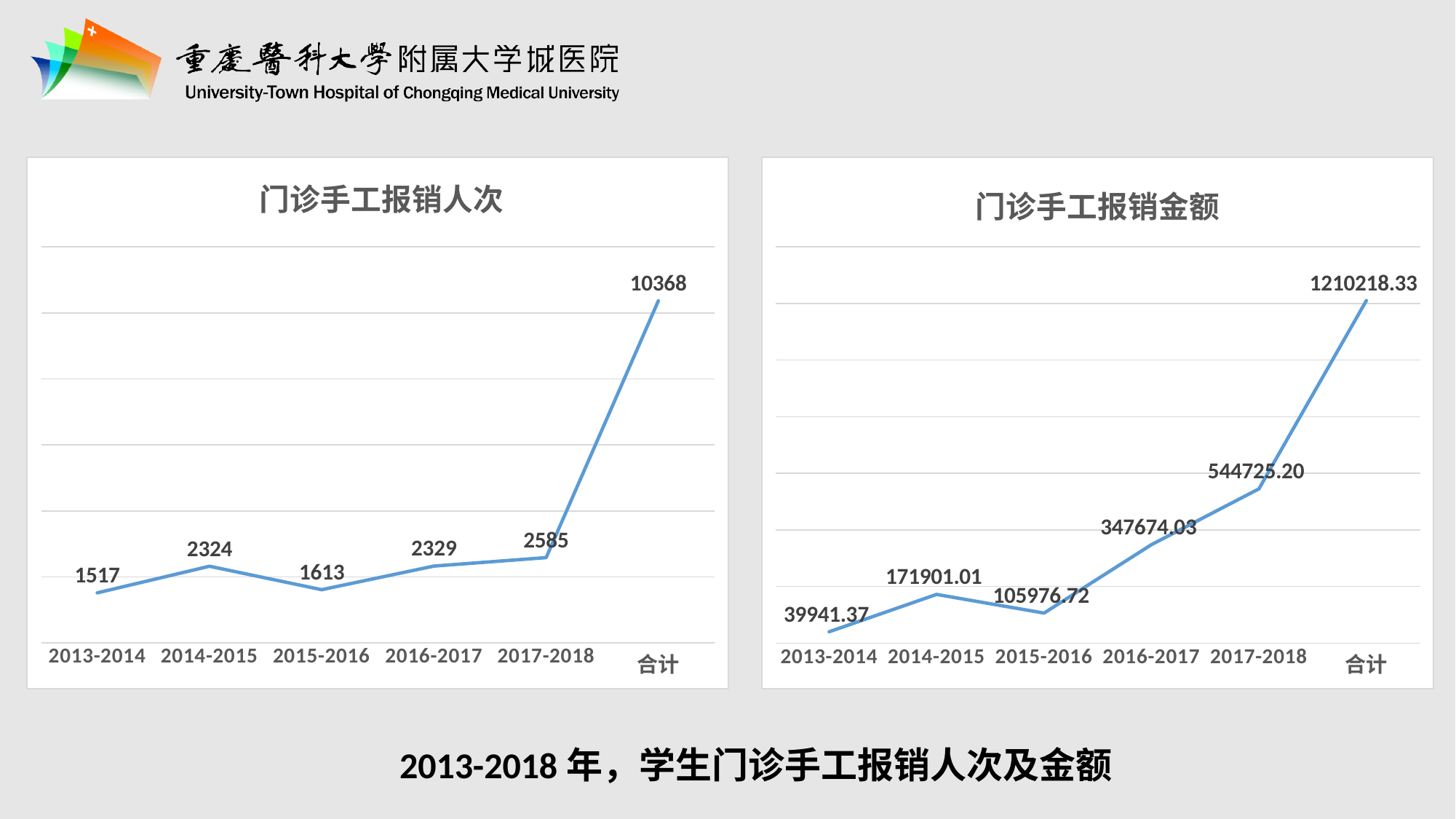

### Chart: 门诊手工报销人次

| Category | 人次 |
|---|---|
| 2013-2014 | 1517.0 |
| 2014-2015 | 2324.0 |
| 2015-2016 | 1613.0 |
| 2016-2017 | 2329.0 |
| 2017-2018 | 2585.0 |
| 合计 | 10368.0 |

### Chart: 门诊手工报销金额

| Category | 门诊手工报销金额 |
|---|---|
| 2013-2014 | 39941.37 |
| 2014-2015 | 171901.01 |
| 2015-2016 | 105976.72 |
| 2016-2017 | 347674.03 |
| 2017-2018 | 544725.2 |
| 合计 | 1210218.33 |
2013-2018年，学生门诊手工报销人次及金额